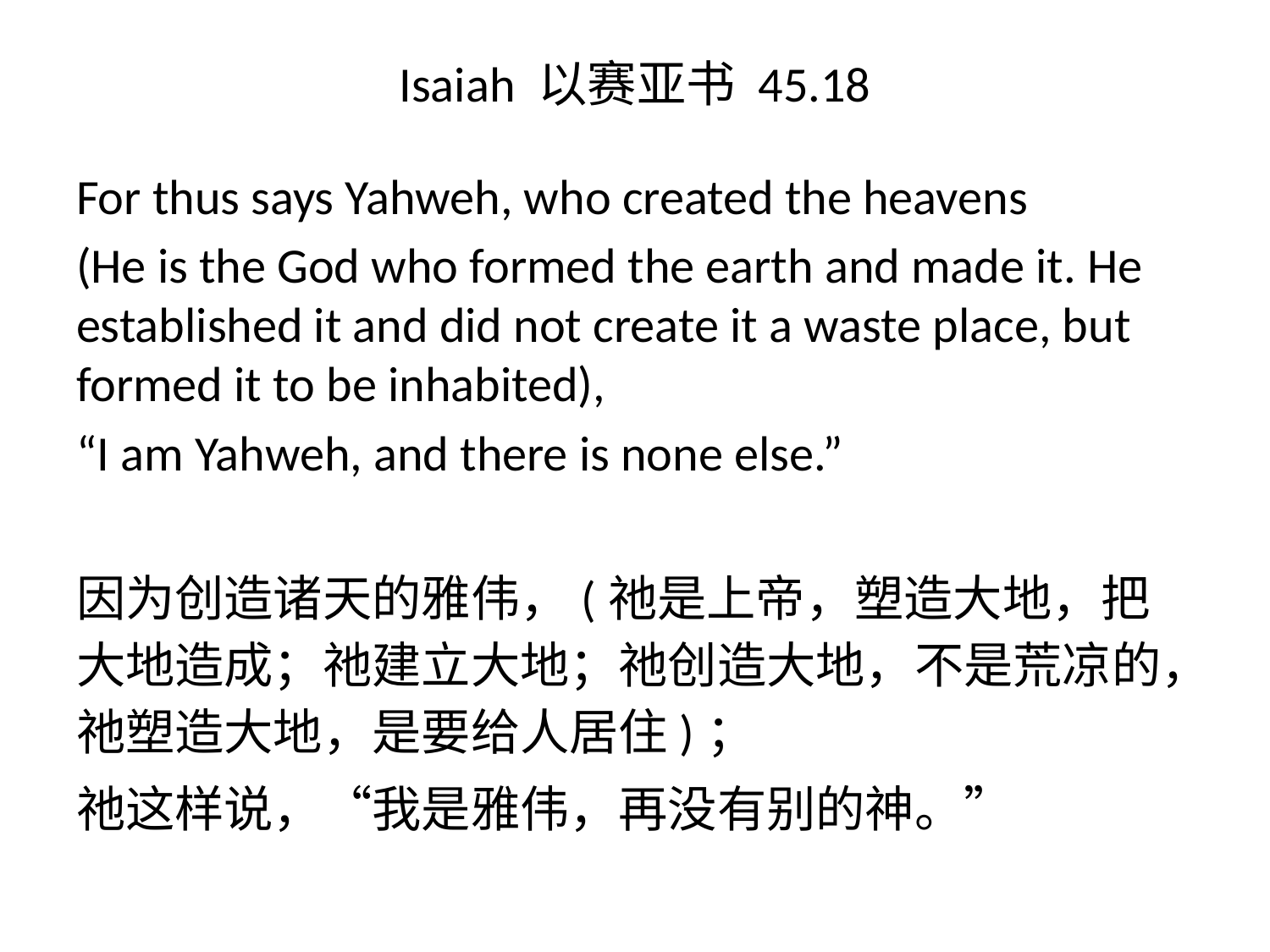

# Isaiah 以赛亚书 45.18
For thus says Yahweh, who created the heavens
(He is the God who formed the earth and made it. He established it and did not create it a waste place, but formed it to be inhabited),
“I am Yahweh, and there is none else.”

因为创造诸天的雅伟，(祂是上帝，塑造大地，把大地造成；祂建立大地；祂创造大地，不是荒凉的，祂塑造大地，是要给人居住)；
祂这样说，“我是雅伟，再没有别的神。”